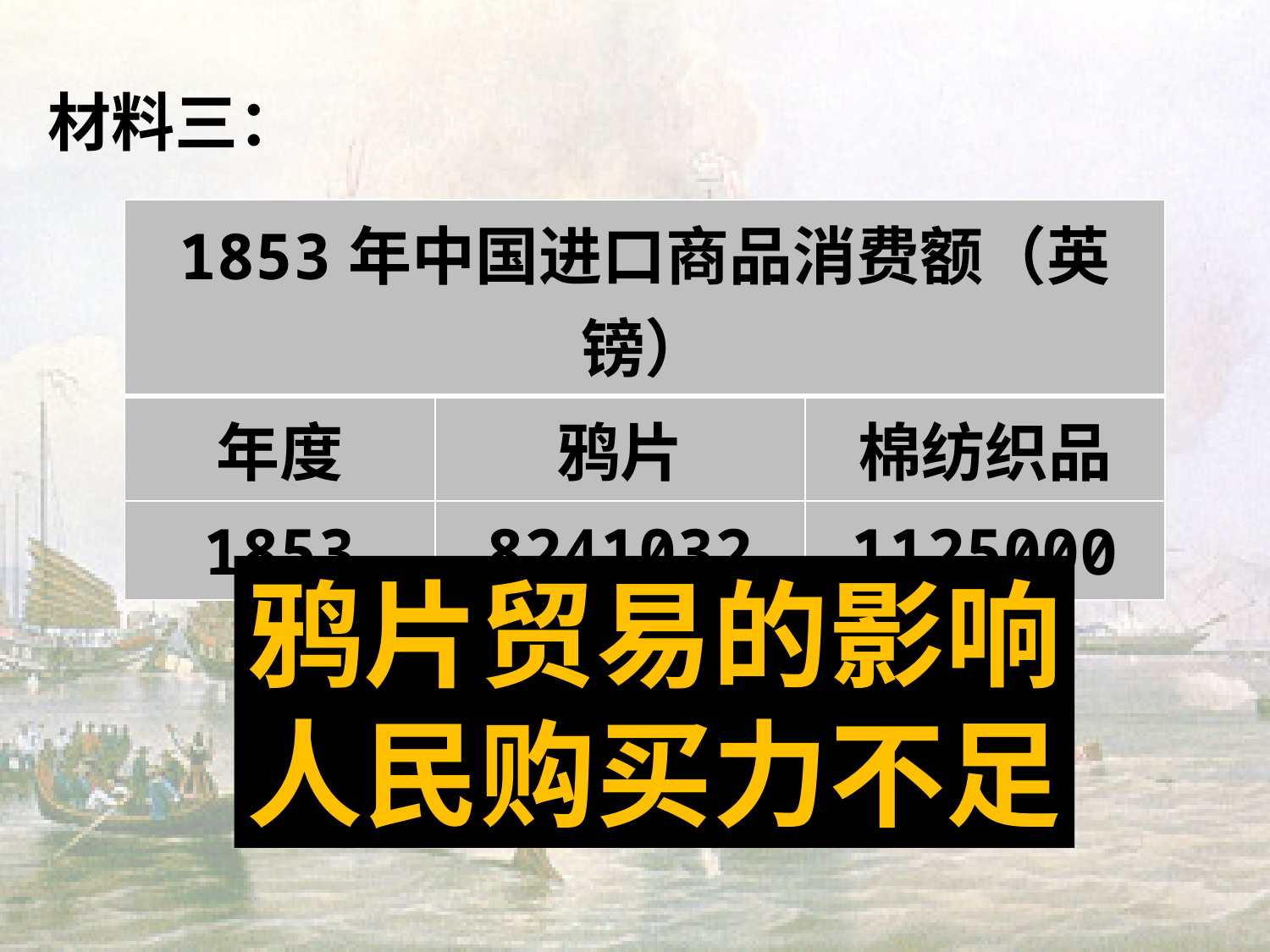

材料三：
| 1853年中国进口商品消费额（英镑） |  |  |
| --- | --- | --- |
| 年度 | 鸦片 | 棉纺织品 |
| 1853 | 8241032 | 1125000 |
鸦片贸易的影响
人民购买力不足